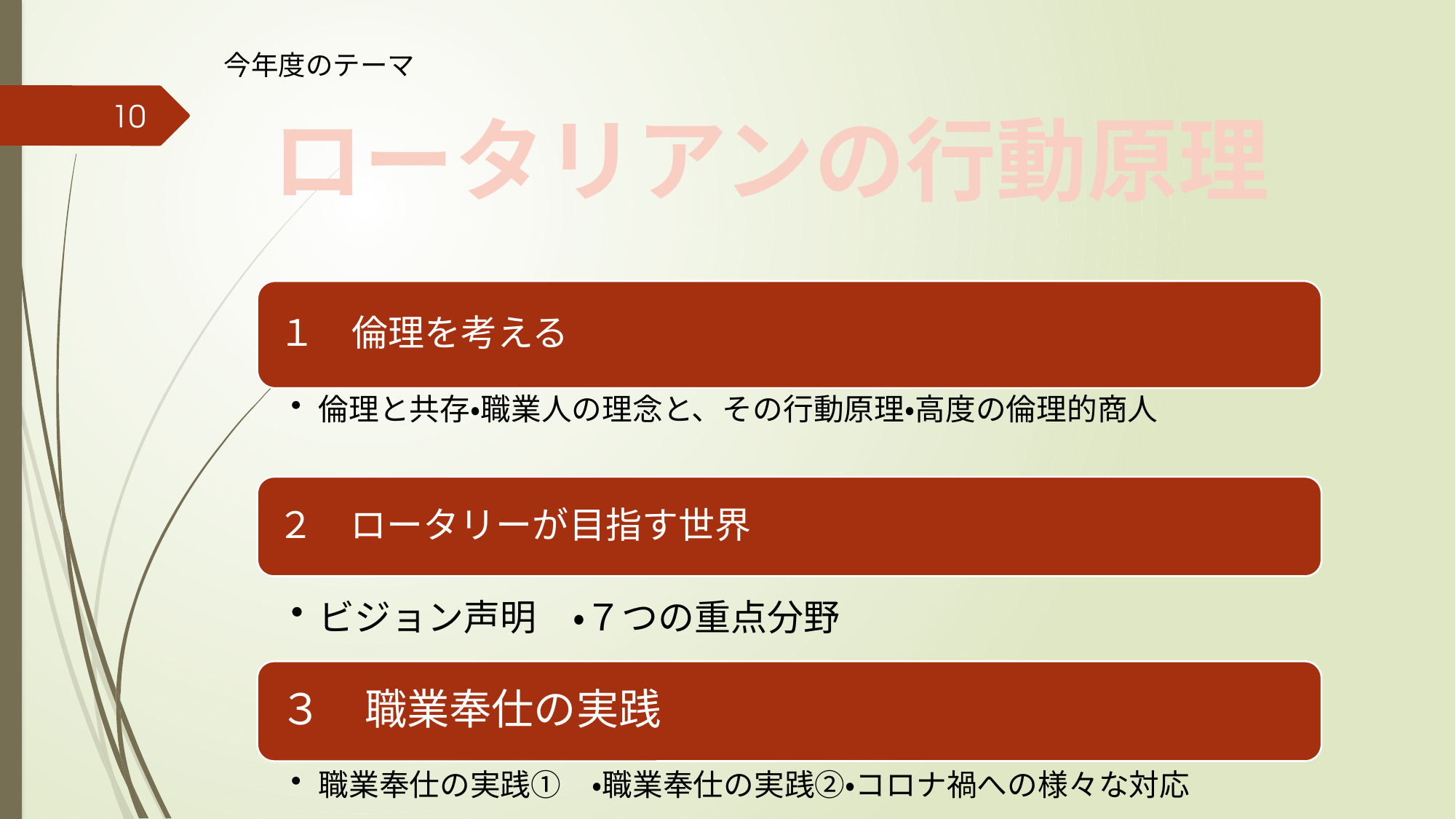

今年度のテーマ

　　ロータリアンの行動原理

10
１　倫理を考える
倫理と共存・職業人の理念と、その行動原理・高度の倫理的商人
２　ロータリーが目指す世界
ビジョン声明　・７つの重点分野
３　職業奉仕の実践

職業奉仕の実践①　・職業奉仕の実践②・コロナ禍への様々な対応